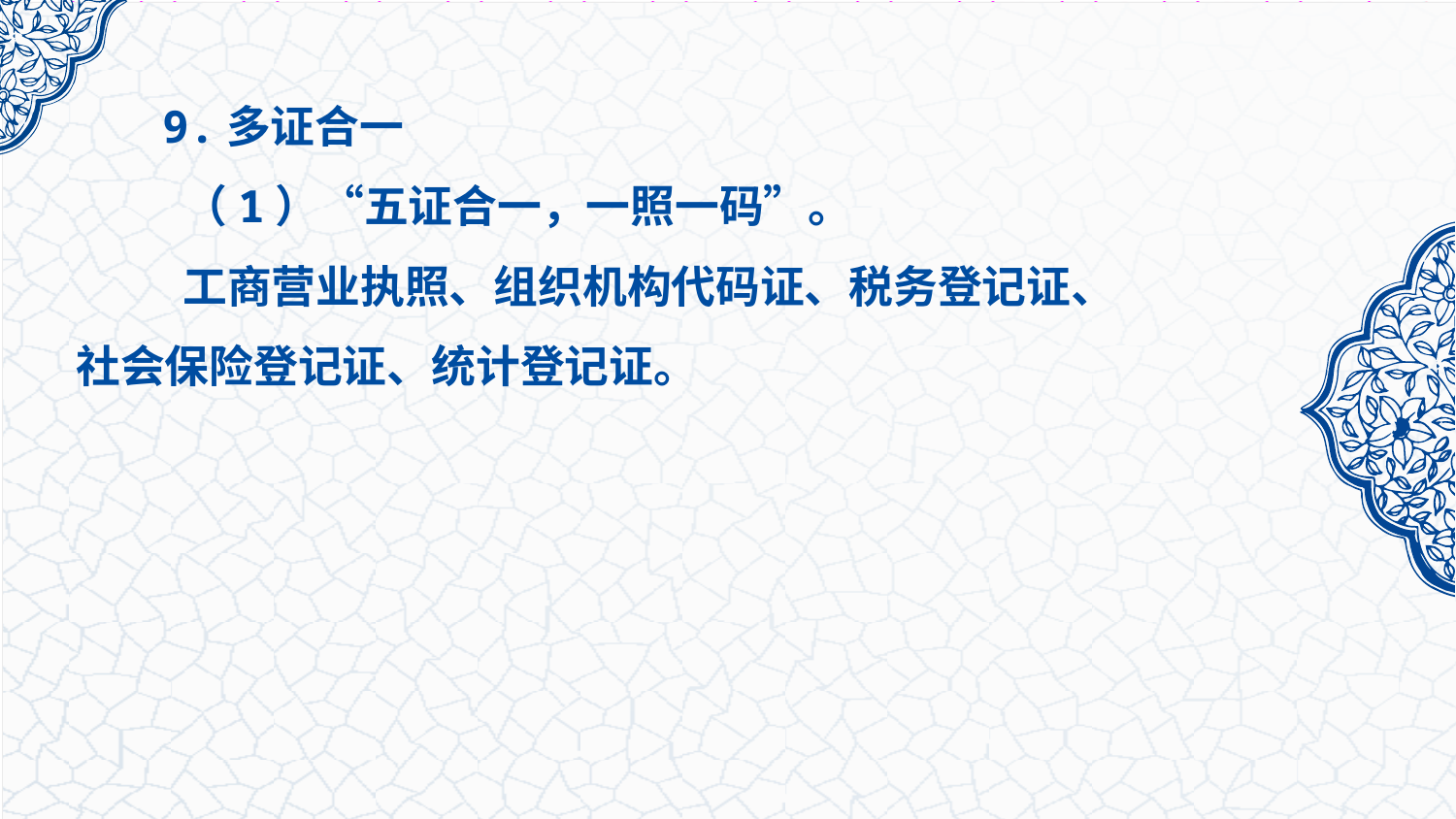

9.多证合一
 （1）“五证合一，一照一码”。
 工商营业执照、组织机构代码证、税务登记证、社会保险登记证、统计登记证。